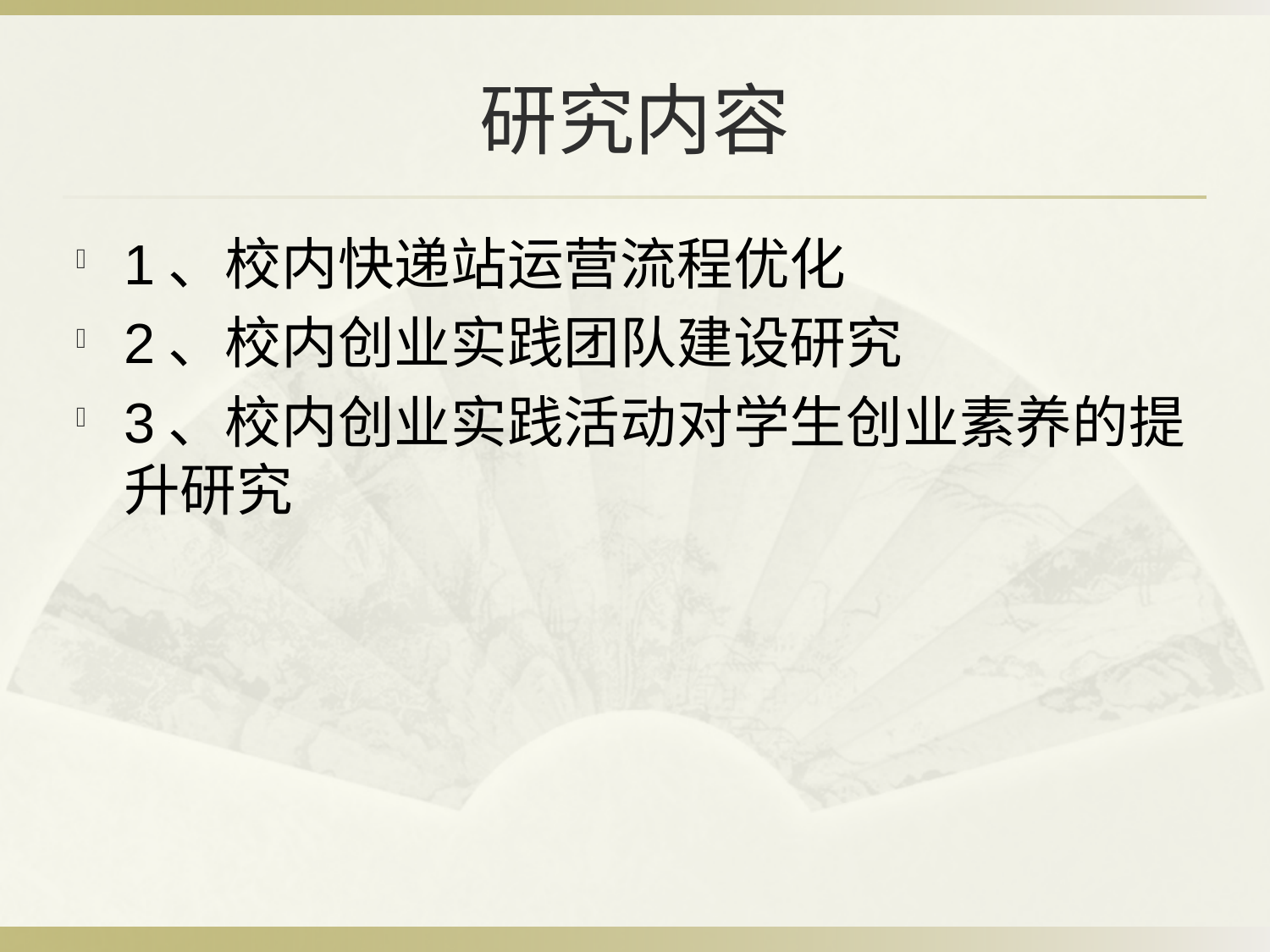

# 研究内容
1、校内快递站运营流程优化
2、校内创业实践团队建设研究
3、校内创业实践活动对学生创业素养的提升研究